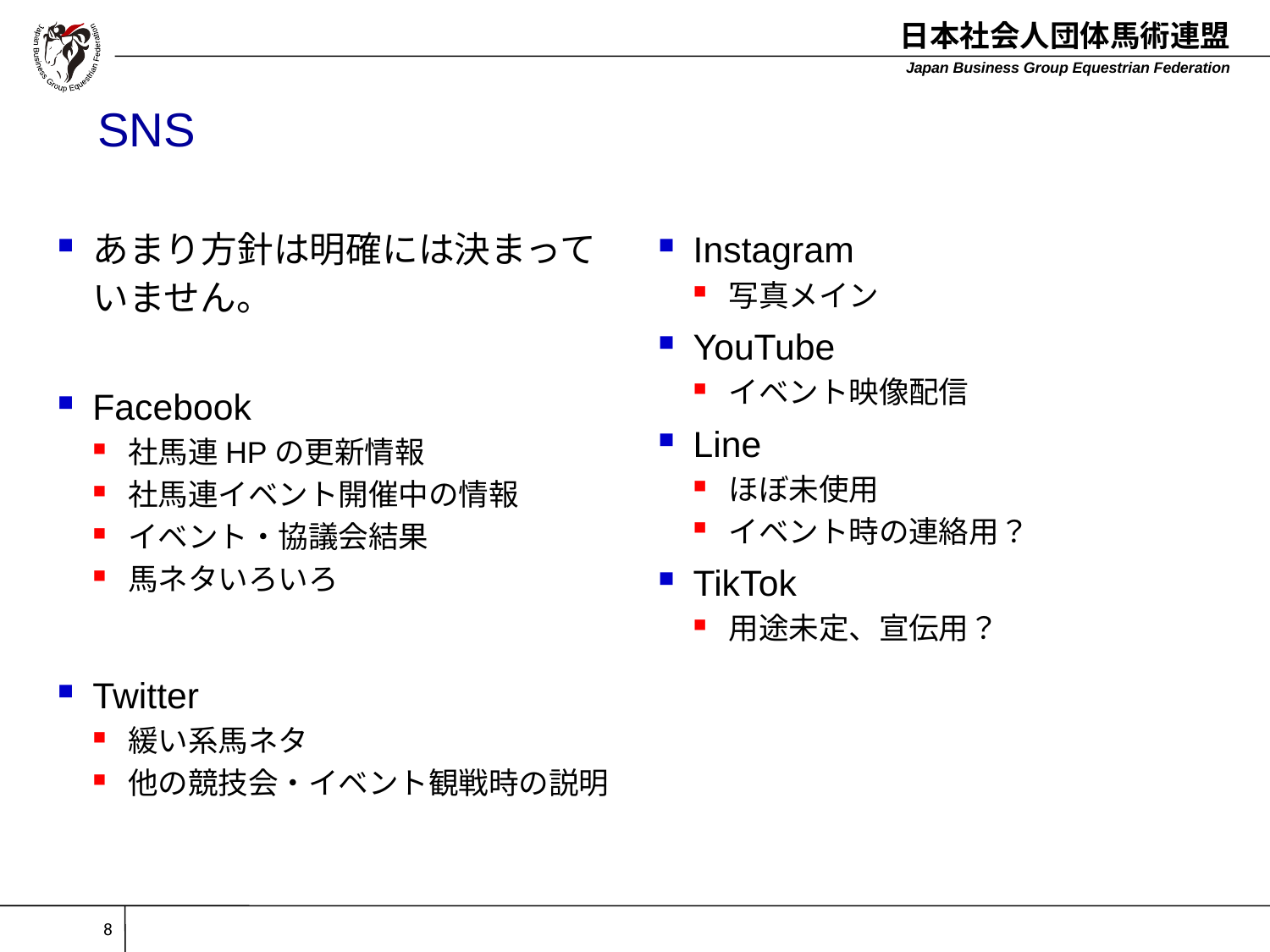

# SNS
あまり方針は明確には決まっていません。

Facebook
社馬連HPの更新情報
社馬連イベント開催中の情報
イベント・協議会結果
馬ネタいろいろ

Twitter
緩い系馬ネタ
他の競技会・イベント観戦時の説明

Instagram
写真メイン
YouTube
イベント映像配信
Line
ほぼ未使用
イベント時の連絡用？
TikTok
用途未定、宣伝用？
8